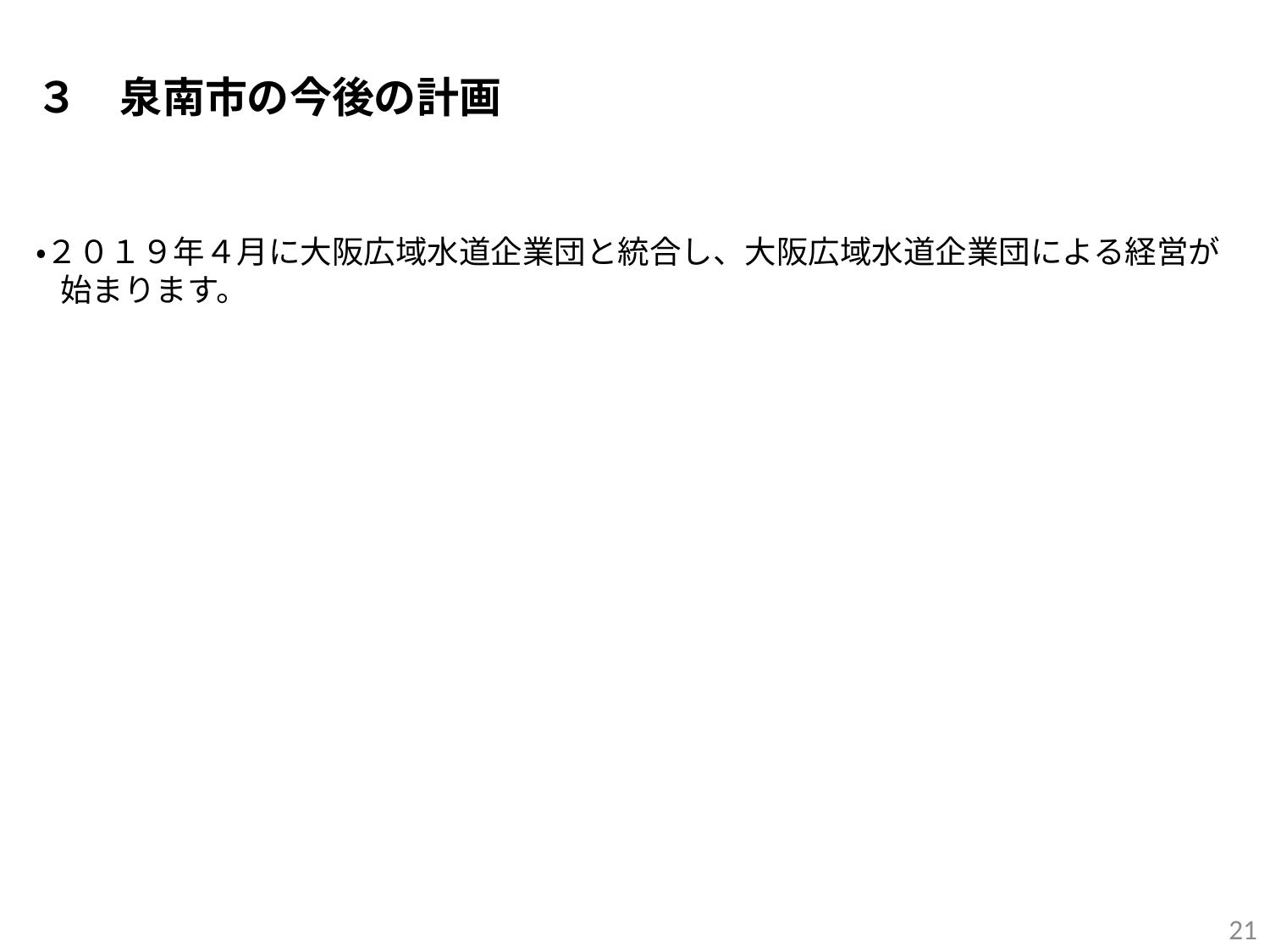

３　泉南市の今後の計画

・２０１９年４月に大阪広域水道企業団と統合し、大阪広域水道企業団による経営が始まります。

21